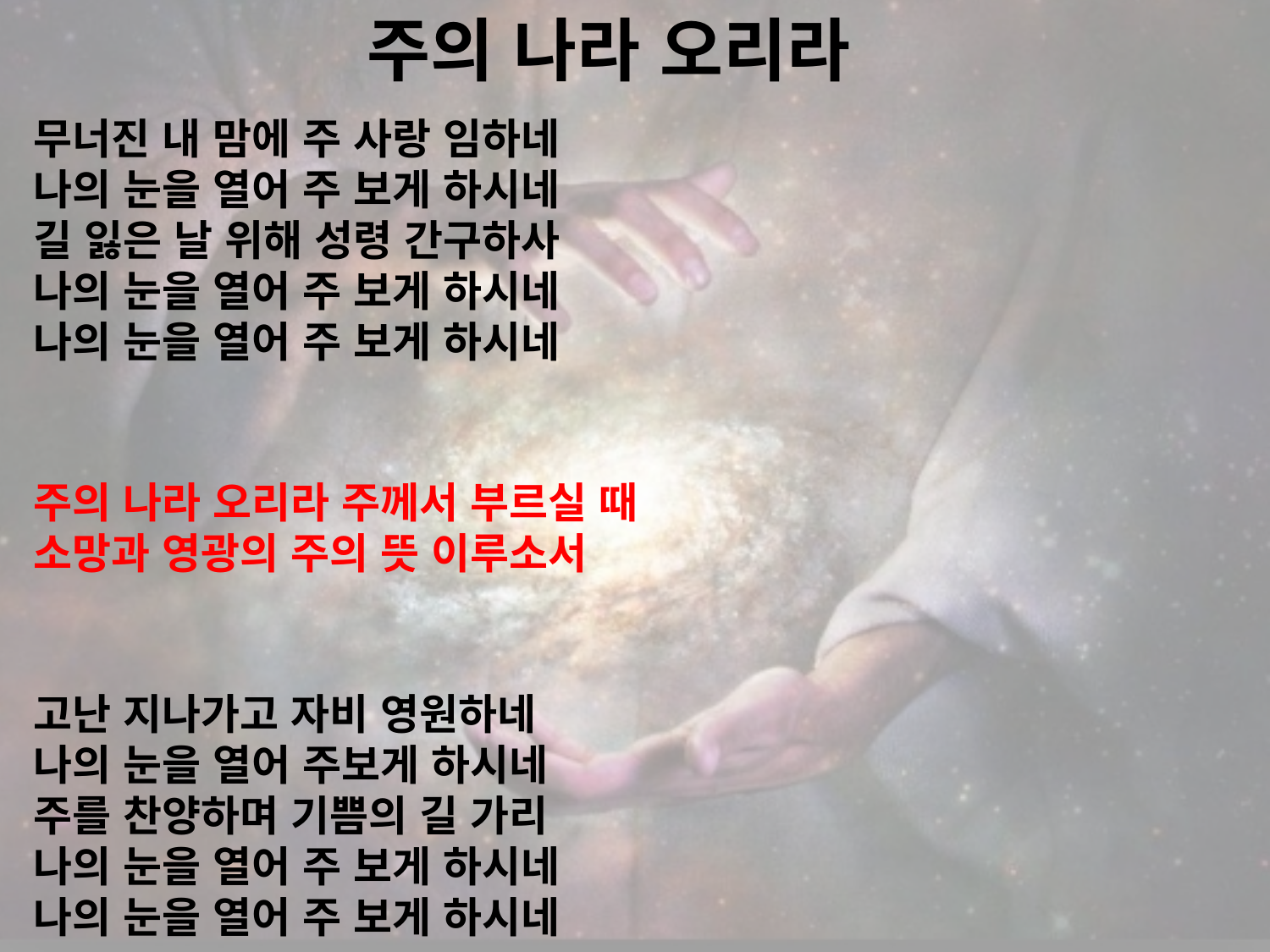

# 주의 나라 오리라
무너진 내 맘에 주 사랑 임하네
나의 눈을 열어 주 보게 하시네
길 잃은 날 위해 성령 간구하사
나의 눈을 열어 주 보게 하시네
나의 눈을 열어 주 보게 하시네
주의 나라 오리라 주께서 부르실 때
소망과 영광의 주의 뜻 이루소서
고난 지나가고 자비 영원하네
나의 눈을 열어 주보게 하시네
주를 찬양하며 기쁨의 길 가리
나의 눈을 열어 주 보게 하시네
나의 눈을 열어 주 보게 하시네